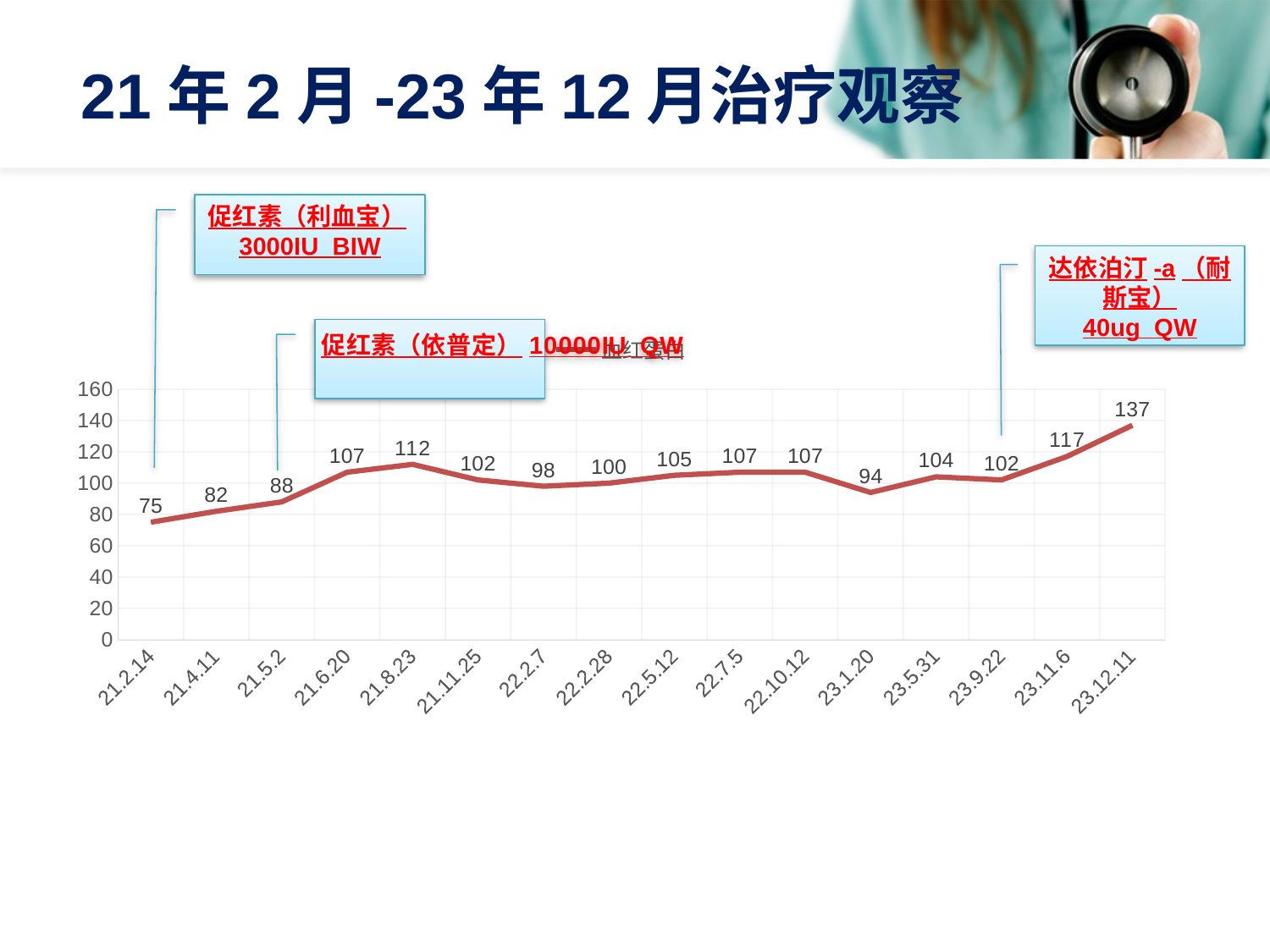

# 21年2月-23年12月治疗观察
促红素（利血宝）3000IU  BIW
达依泊汀-a（耐斯宝）
40ug  QW

### Chart

| Category | 血红蛋白 |
|---|---|
| 21.2.14 | 75.0 |
| 21.4.11 | 82.0 |
| 21.5.2 | 88.0 |
| 21.6.20 | 107.0 |
| 21.8.23 | 112.0 |
| 21.11.25 | 102.0 |
| 22.2.7 | 98.0 |
| 22.2.28 | 100.0 |
| 22.5.12 | 105.0 |
| 22.7.5 | 107.0 |
| 22.10.12 | 107.0 |
| 23.1.20 | 94.0 |
| 23.5.31 | 104.0 |
| 23.9.22 | 102.0 |
| 23.11.6 | 117.0 |
| 23.12.11 | 137.0 |